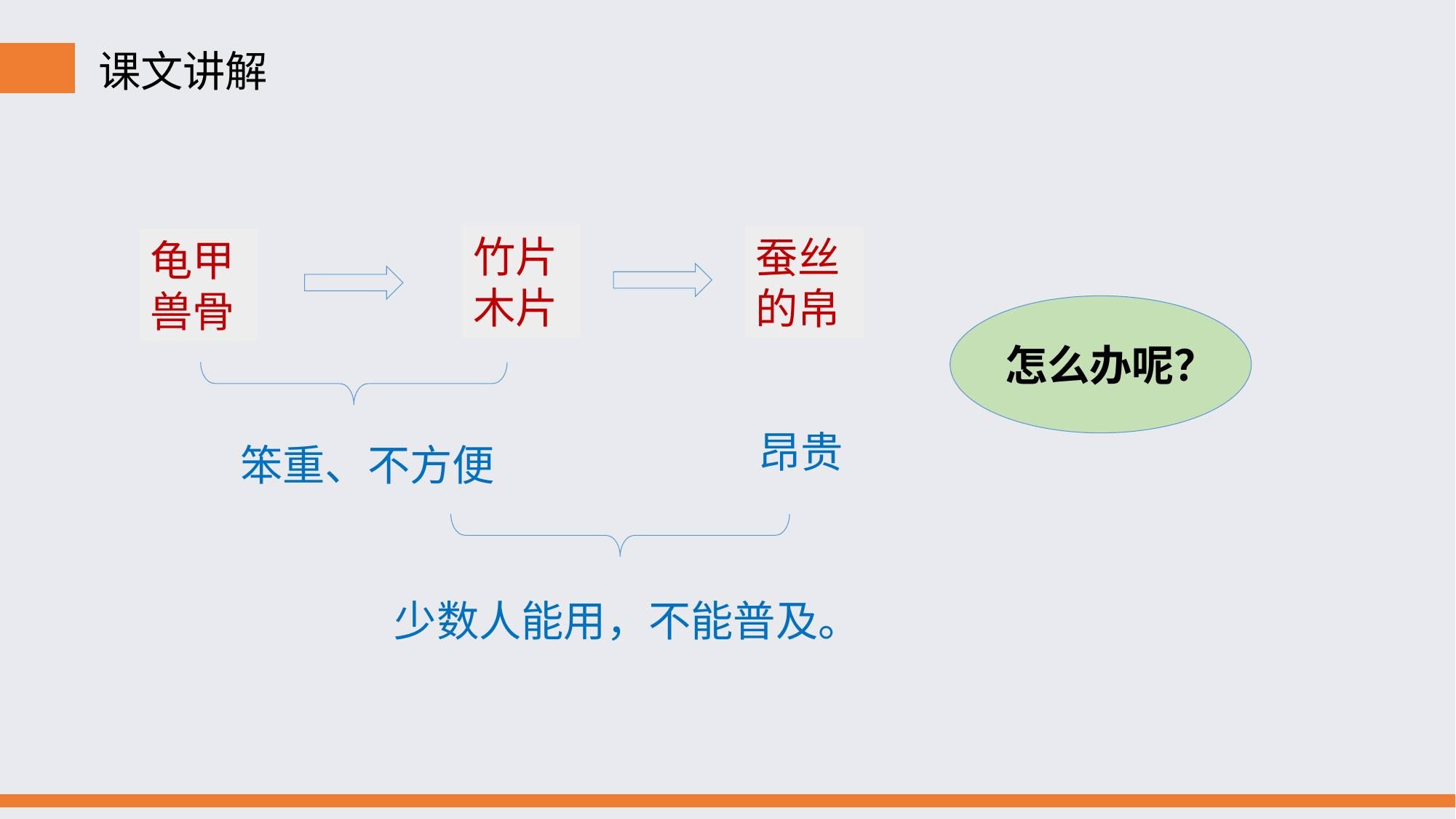

课文讲解
竹片
木片
蚕丝的帛
龟甲
兽骨

怎么办呢？

昂贵
笨重、不方便
少数人能用，不能普及。